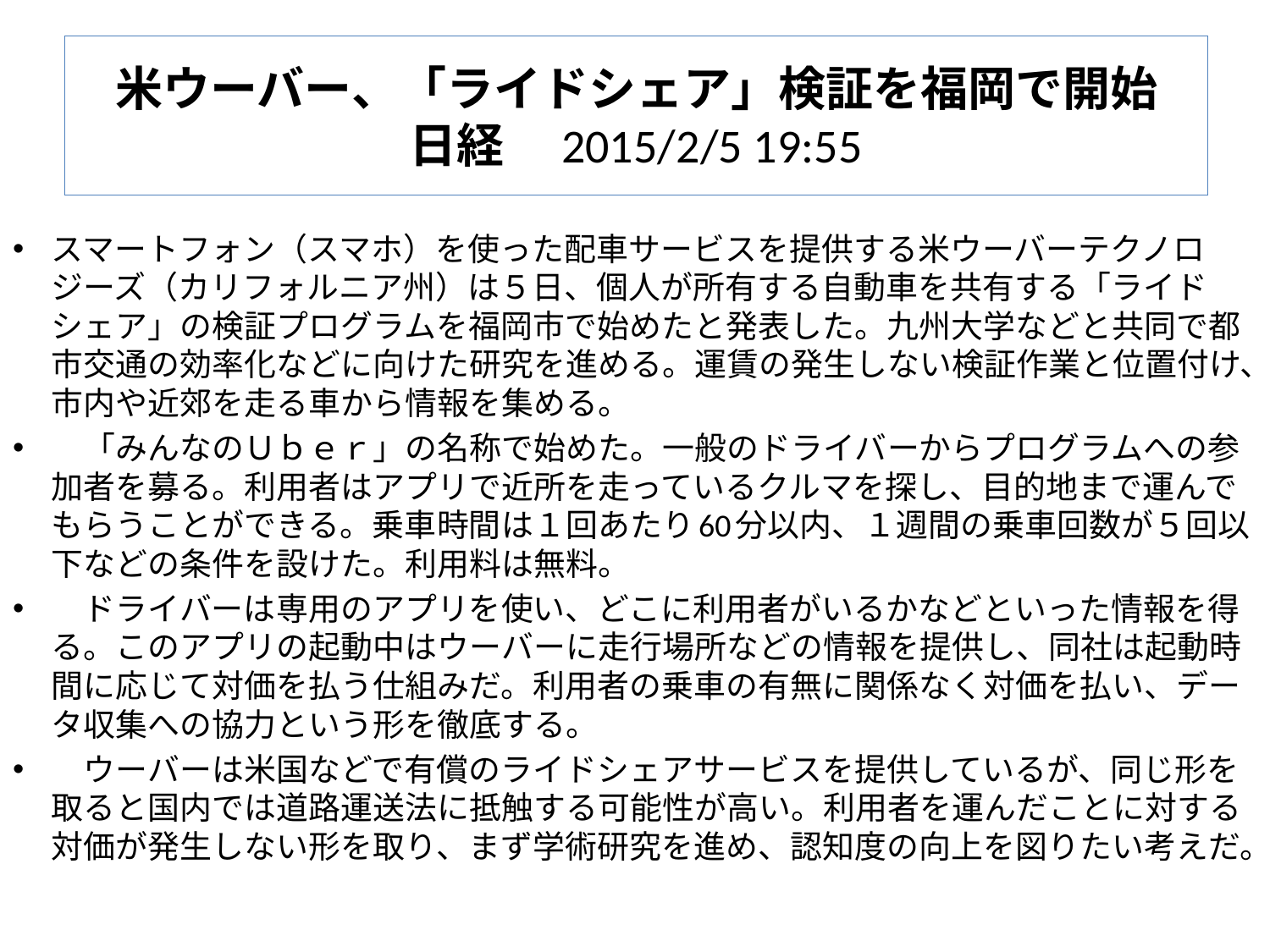

# 米ウーバー、「ライドシェア」検証を福岡で開始 日経　2015/2/5 19:55
スマートフォン（スマホ）を使った配車サービスを提供する米ウーバーテクノロジーズ（カリフォルニア州）は５日、個人が所有する自動車を共有する「ライドシェア」の検証プログラムを福岡市で始めたと発表した。九州大学などと共同で都市交通の効率化などに向けた研究を進める。運賃の発生しない検証作業と位置付け、市内や近郊を走る車から情報を集める。
　「みんなのＵｂｅｒ」の名称で始めた。一般のドライバーからプログラムへの参加者を募る。利用者はアプリで近所を走っているクルマを探し、目的地まで運んでもらうことができる。乗車時間は１回あたり60分以内、１週間の乗車回数が５回以下などの条件を設けた。利用料は無料。
　ドライバーは専用のアプリを使い、どこに利用者がいるかなどといった情報を得る。このアプリの起動中はウーバーに走行場所などの情報を提供し、同社は起動時間に応じて対価を払う仕組みだ。利用者の乗車の有無に関係なく対価を払い、データ収集への協力という形を徹底する。
　ウーバーは米国などで有償のライドシェアサービスを提供しているが、同じ形を取ると国内では道路運送法に抵触する可能性が高い。利用者を運んだことに対する対価が発生しない形を取り、まず学術研究を進め、認知度の向上を図りたい考えだ。